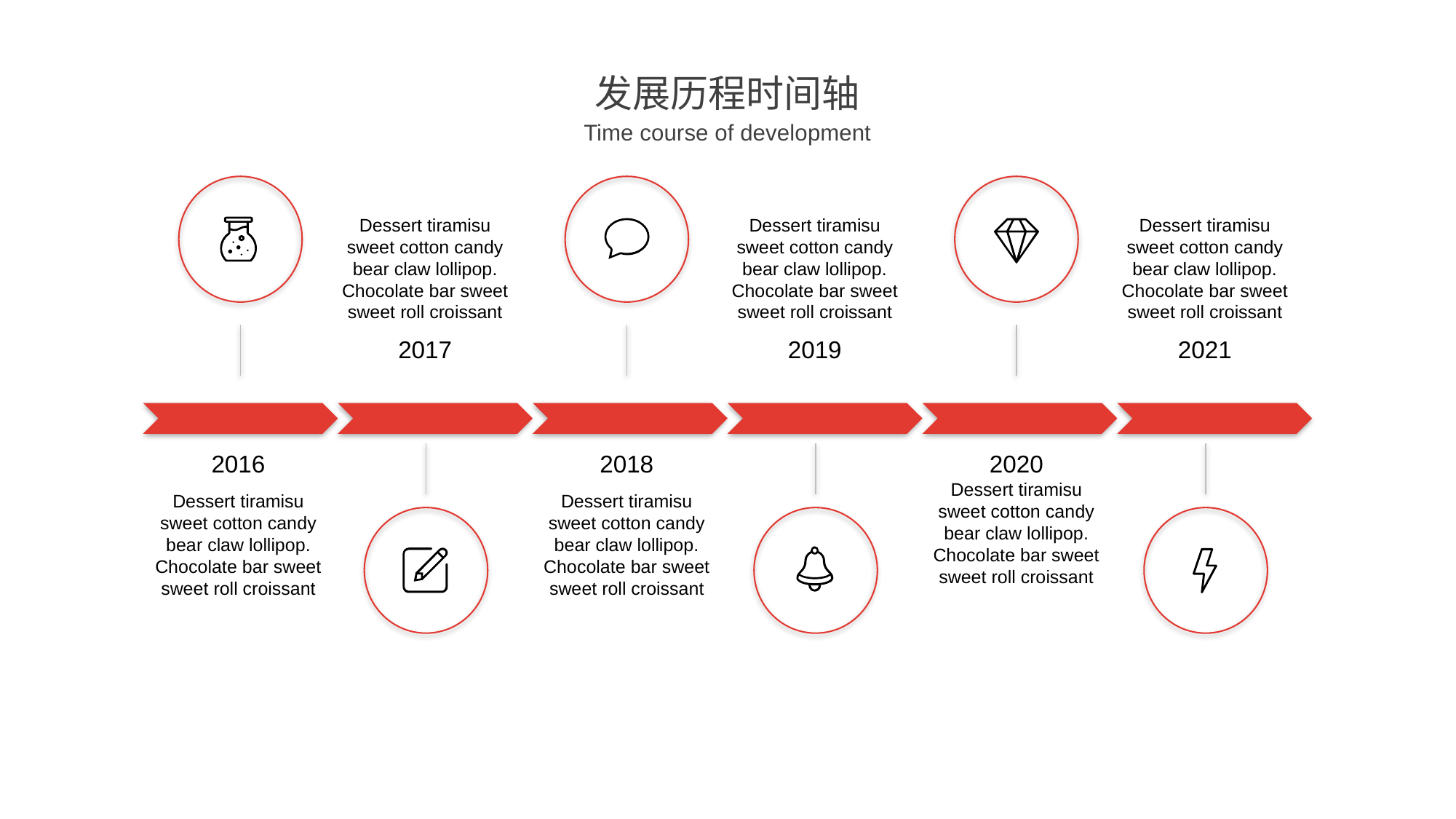

发展历程时间轴
Time course of development

Dessert tiramisu sweet cotton candy bear claw lollipop. Chocolate bar sweet sweet roll croissant

2017
Dessert tiramisu sweet cotton candy bear claw lollipop. Chocolate bar sweet sweet roll croissant

2019
Dessert tiramisu sweet cotton candy bear claw lollipop. Chocolate bar sweet sweet roll croissant

2021

2016

Dessert tiramisu sweet cotton candy bear claw lollipop. Chocolate bar sweet sweet roll croissant

2018

Dessert tiramisu sweet cotton candy bear claw lollipop. Chocolate bar sweet sweet roll croissant

2020
Dessert tiramisu sweet cotton candy bear claw lollipop. Chocolate bar sweet sweet roll croissant